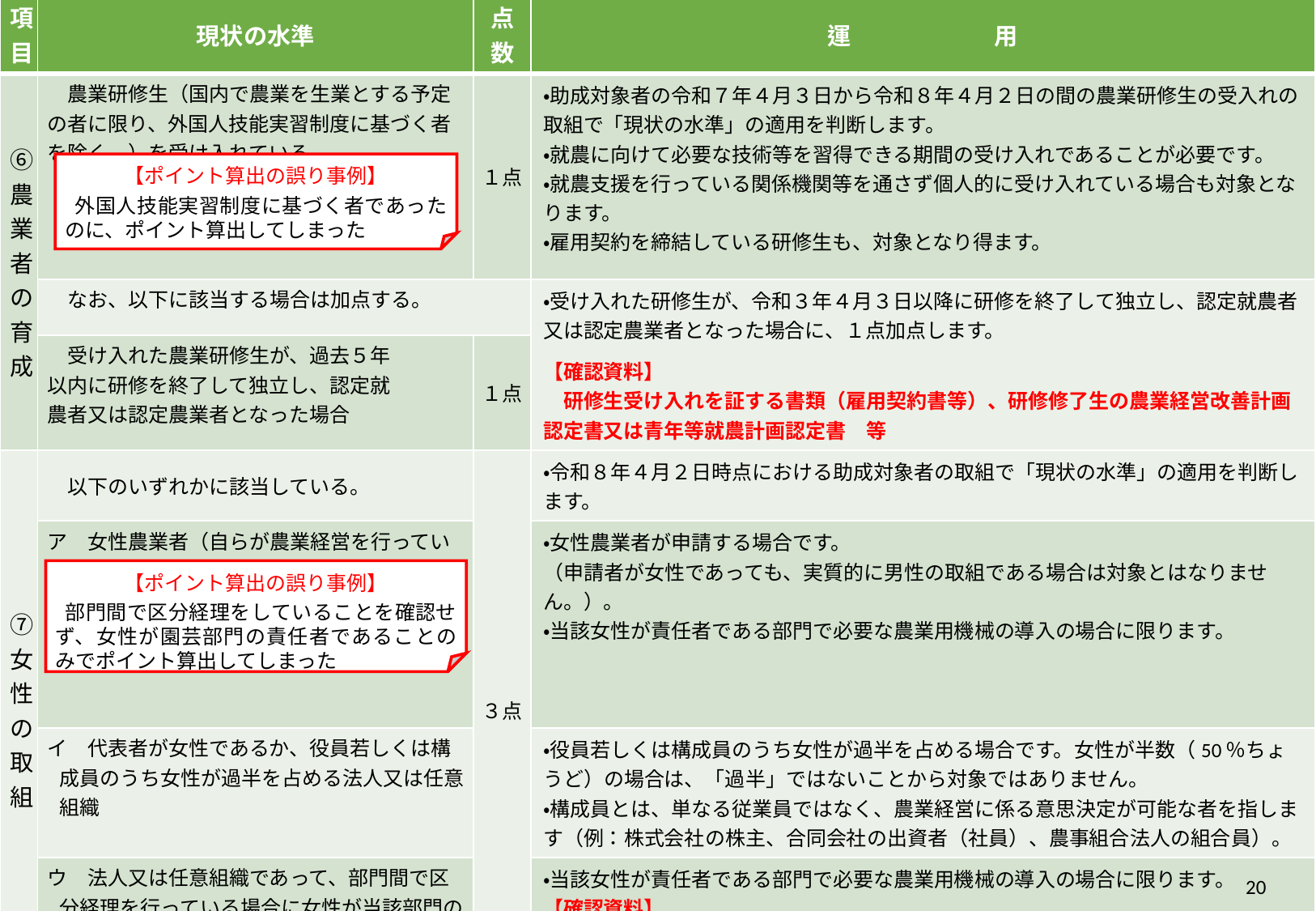

| 項目 | 現状の水準 | 点数 | 運　　　 　用 |
| --- | --- | --- | --- |
| ⑥農業者の育成 | 農業研修生（国内で農業を生業とする予定の者に限り、外国人技能実習制度に基づく者を除く。）を受け入れている。 | １点 | ・助成対象者の令和７年４月３日から令和８年４月２日の間の農業研修生の受入れの取組で「現状の水準」の適用を判断します。 ・就農に向けて必要な技術等を習得できる期間の受け入れであることが必要です。 ・就農支援を行っている関係機関等を通さず個人的に受け入れている場合も対象となります。 ・雇用契約を締結している研修生も、対象となり得ます。 |
|  | なお、以下に該当する場合は加点する。 |  | ・受け入れた研修生が、令和３年４月３日以降に研修を終了して独立し、認定就農者又は認定農業者となった場合に、１点加点します。 【確認資料】 　研修生受け入れを証する書類（雇用契約書等）、研修修了生の農業経営改善計画認定書又は青年等就農計画認定書　等 |
|  | 受け入れた農業研修生が、過去５年 以内に研修を終了して独立し、認定就 農者又は認定農業者となった場合 | １点 |  |
| ⑦女性の取組 | 以下のいずれかに該当している。 | ３点 | ・令和８年４月２日時点における助成対象者の取組で「現状の水準」の適用を判断します。 |
|  | ア　女性農業者（自らが農業経営を行っている又は部門間で区分経理を行っている場合に当該部門の責任者である者） |  | ・女性農業者が申請する場合です。 （申請者が女性であっても、実質的に男性の取組である場合は対象とはなりません。）。 ・当該女性が責任者である部門で必要な農業用機械の導入の場合に限ります。 |
|  | イ　代表者が女性であるか、役員若しくは構成員のうち女性が過半を占める法人又は任意組織 |  | ・役員若しくは構成員のうち女性が過半を占める場合です。女性が半数（50％ちょうど）の場合は、「過半」ではないことから対象ではありません。 ・構成員とは、単なる従業員ではなく、農業経営に係る意思決定が可能な者を指します（例：株式会社の株主、合同会社の出資者（社員）、農事組合法人の組合員）。 |
|  | ウ　法人又は任意組織であって、部門間で区分経理を行っている場合に女性が当該部門の責任者であるもの |  | ・当該女性が責任者である部門で必要な農業用機械の導入の場合に限ります。 【確認資料】 　履歴事項全部証明書、損益計算書（区分経理が分かる資料）等 |
【ポイント算出の誤り事例】

 外国人技能実習制度に基づく者であったのに、ポイント算出してしまった
【ポイント算出の誤り事例】

 部門間で区分経理をしていることを確認せず、女性が園芸部門の責任者であることのみでポイント算出してしまった
20